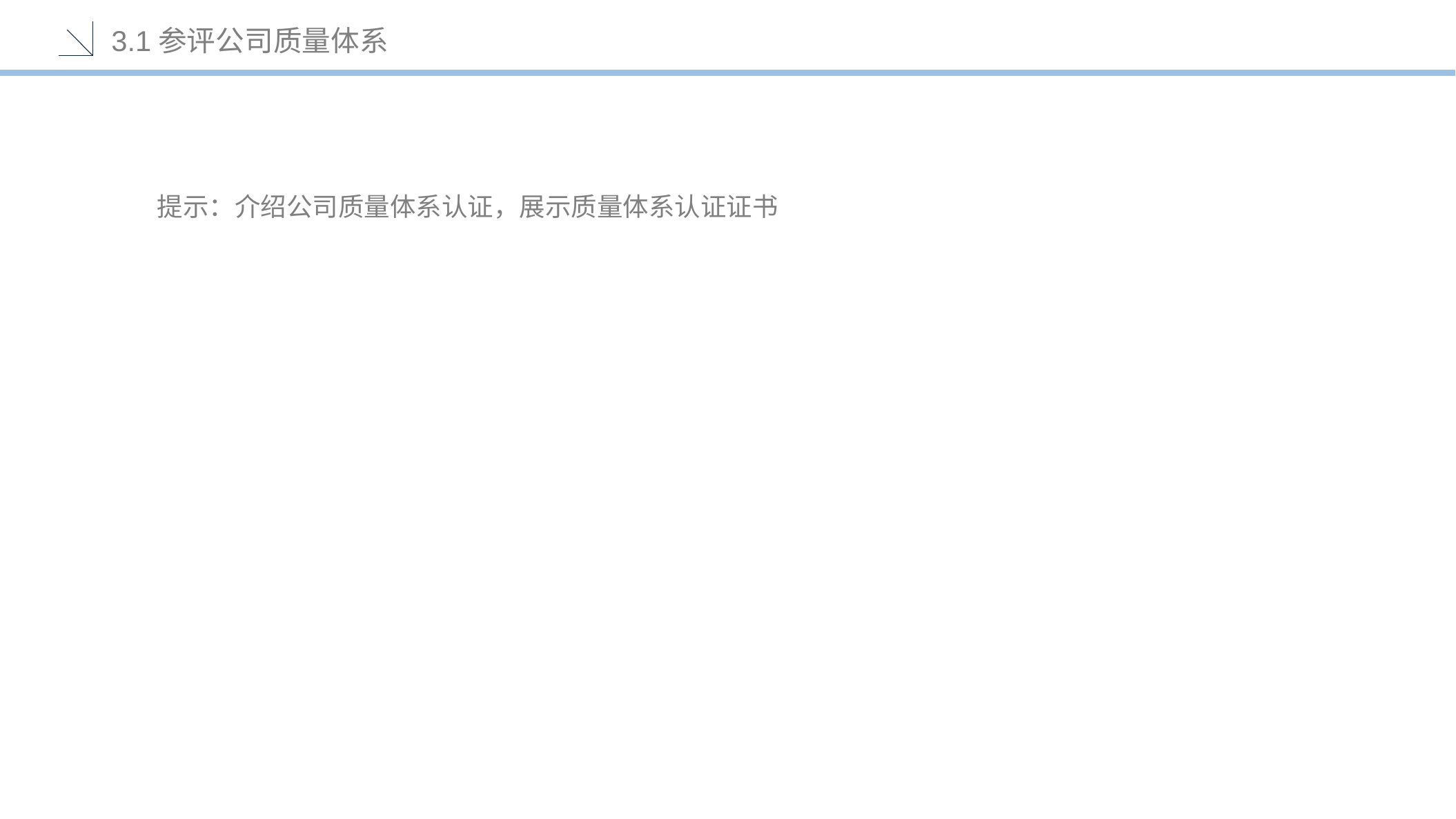

3.1参评公司质量体系
提示：介绍公司质量体系认证，展示质量体系认证证书

请替换文字内容